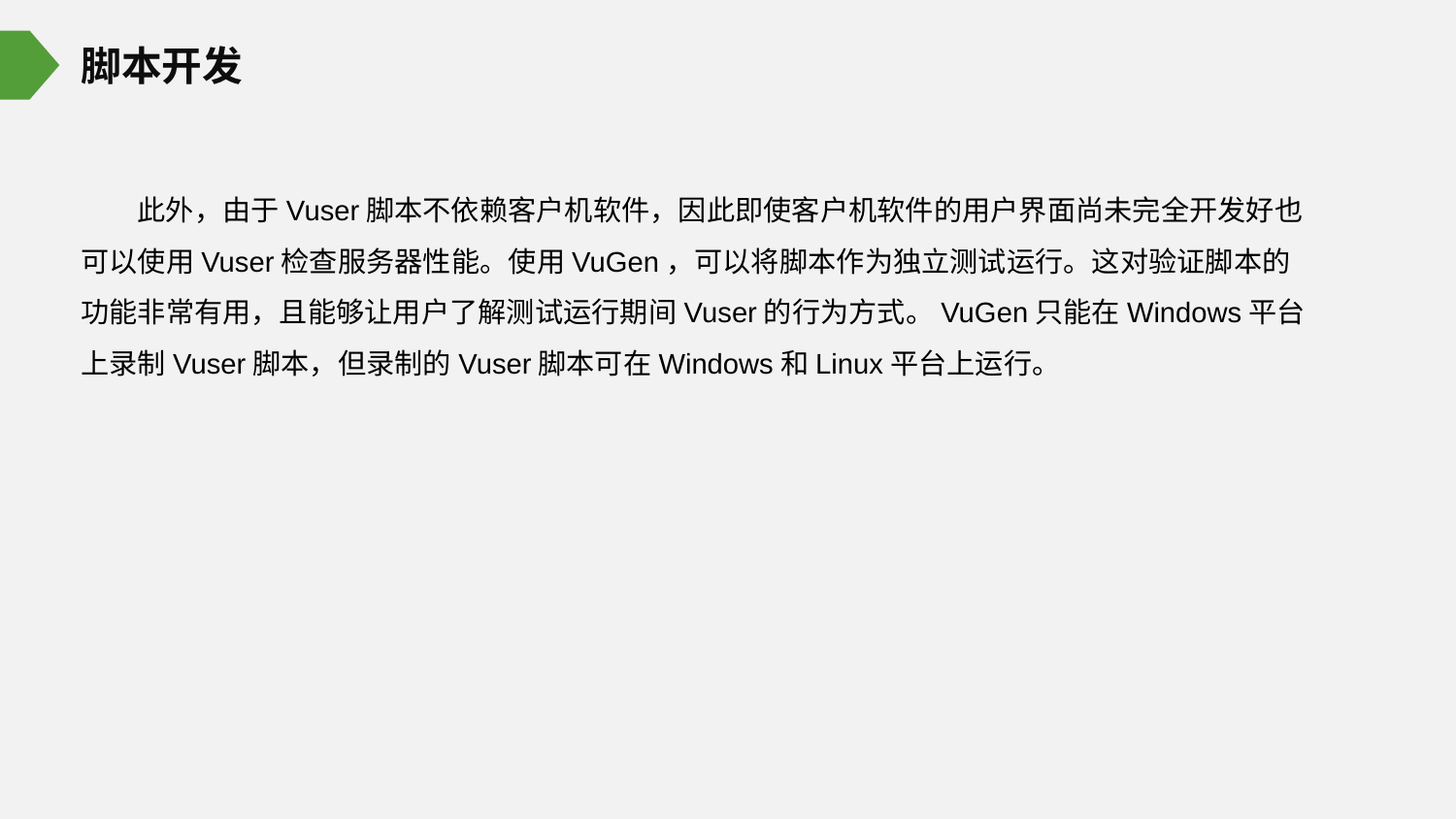

脚本开发
此外，由于Vuser脚本不依赖客户机软件，因此即使客户机软件的用户界面尚未完全开发好也可以使用Vuser检查服务器性能。使用VuGen，可以将脚本作为独立测试运行。这对验证脚本的功能非常有用，且能够让用户了解测试运行期间Vuser的行为方式。VuGen只能在Windows平台上录制Vuser脚本，但录制的Vuser脚本可在Windows和Linux平台上运行。